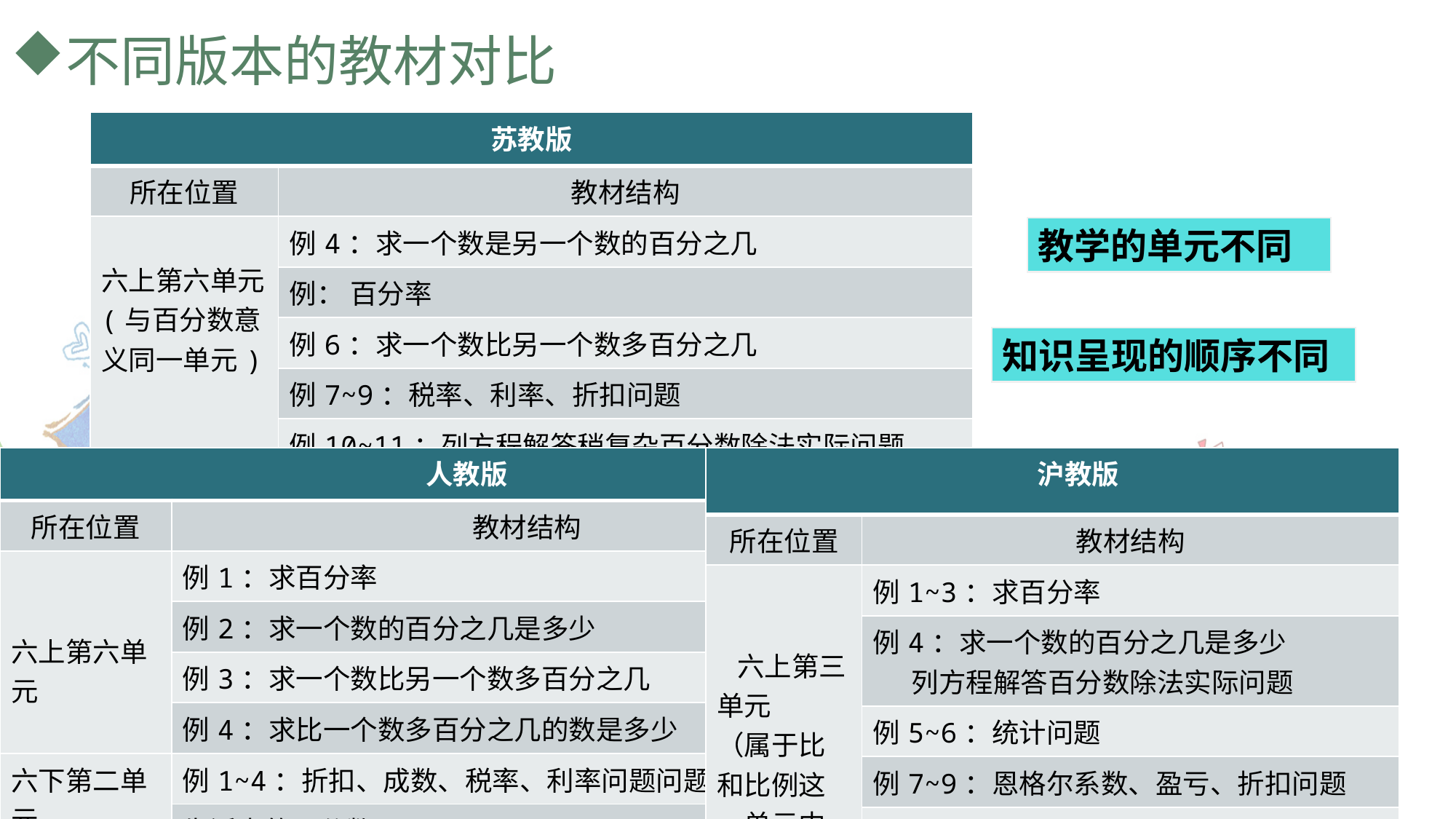

不同版本的教材对比
| 苏教版 |  |
| --- | --- |
| 所在位置 | 教材结构 |
| 六上第六单元 (与百分数意义同一单元) | 例4：求一个数是另一个数的百分之几 |
|  | 例： 百分率 |
|  | 例6：求一个数比另一个数多百分之几 |
|  | 例7~9：税率、利率、折扣问题 |
|  | 例10~11：列方程解答稍复杂百分数除法实际问题 |
教学的单元不同
知识呈现的顺序不同
| 人教版 |  |
| --- | --- |
| 所在位置 | 教材结构 |
| 六上第六单元 | 例1：求百分率 |
|  | 例2：求一个数的百分之几是多少 |
|  | 例3：求一个数比另一个数多百分之几 |
|  | 例4：求比一个数多百分之几的数是多少 |
| 六下第二单元 | 例1~4：折扣、成数、税率、利率问题问题 |
|  | 生活中的百分数 |
| 沪教版 |  |
| --- | --- |
| 所在位置 | 教材结构 |
| 六上第三单元 （属于比和比例这一单元内容） | 例1~3：求百分率 |
|  | 例4：求一个数的百分之几是多少 列方程解答百分数除法实际问题 |
|  | 例5~6：统计问题 |
|  | 例7~9：恩格尔系数、盈亏、折扣问题 |
|  | 例10~11：税率、利率问题 |